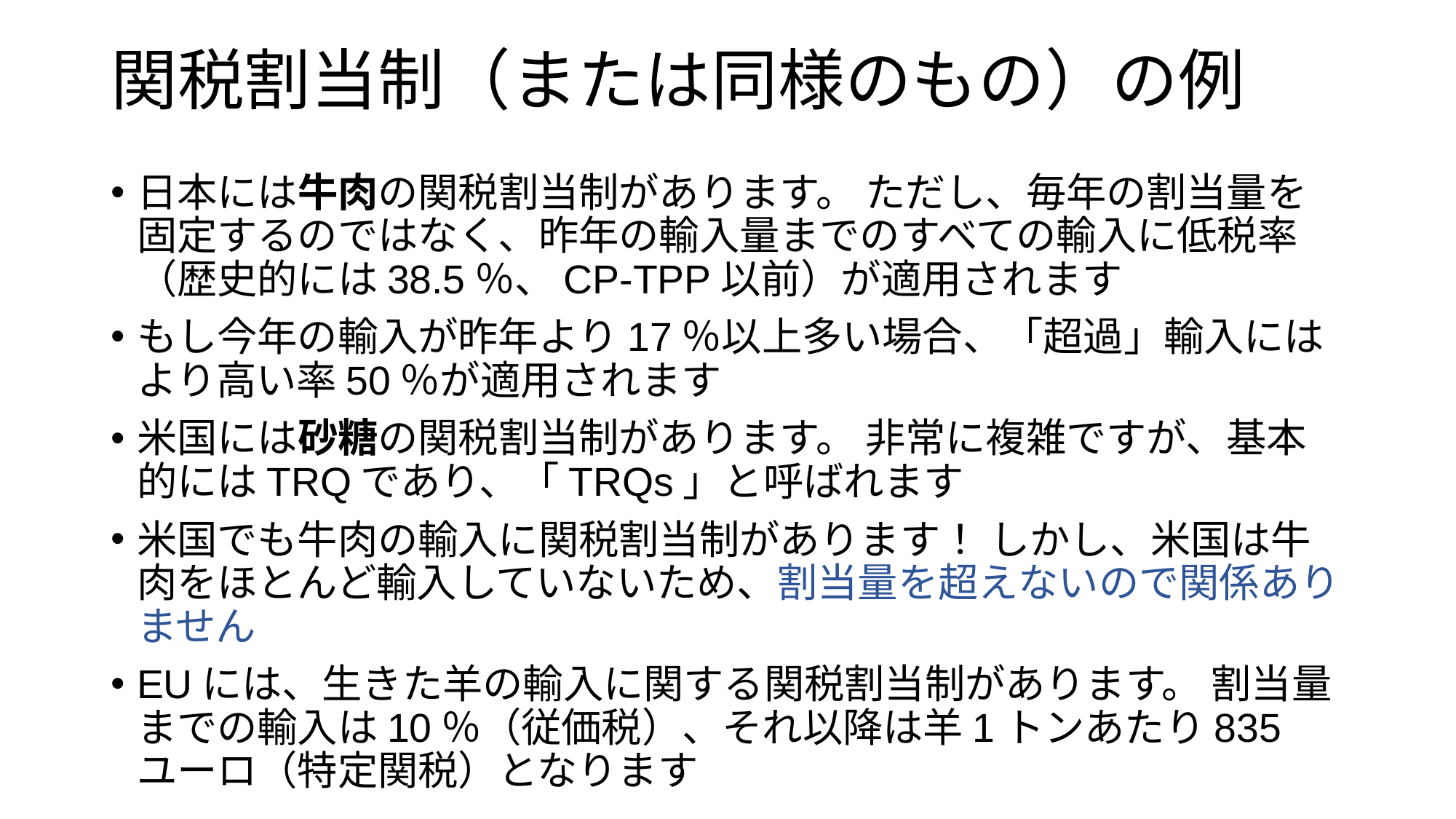

# 関税割当制（または同様のもの）の例
日本には牛肉の関税割当制があります。 ただし、毎年の割当量を固定するのではなく、昨年の輸入量までのすべての輸入に低税率（歴史的には38.5％、CP-TPP以前）が適用されます
もし今年の輸入が昨年より17％以上多い場合、「超過」輸入にはより高い率50％が適用されます
米国には砂糖の関税割当制があります。 非常に複雑ですが、基本的にはTRQであり、「TRQs」と呼ばれます
米国でも牛肉の輸入に関税割当制があります！ しかし、米国は牛肉をほとんど輸入していないため、割当量を超えないので関係ありません
EUには、生きた羊の輸入に関する関税割当制があります。 割当量までの輸入は10％（従価税）、それ以降は羊1トンあたり835ユーロ（特定関税）となります